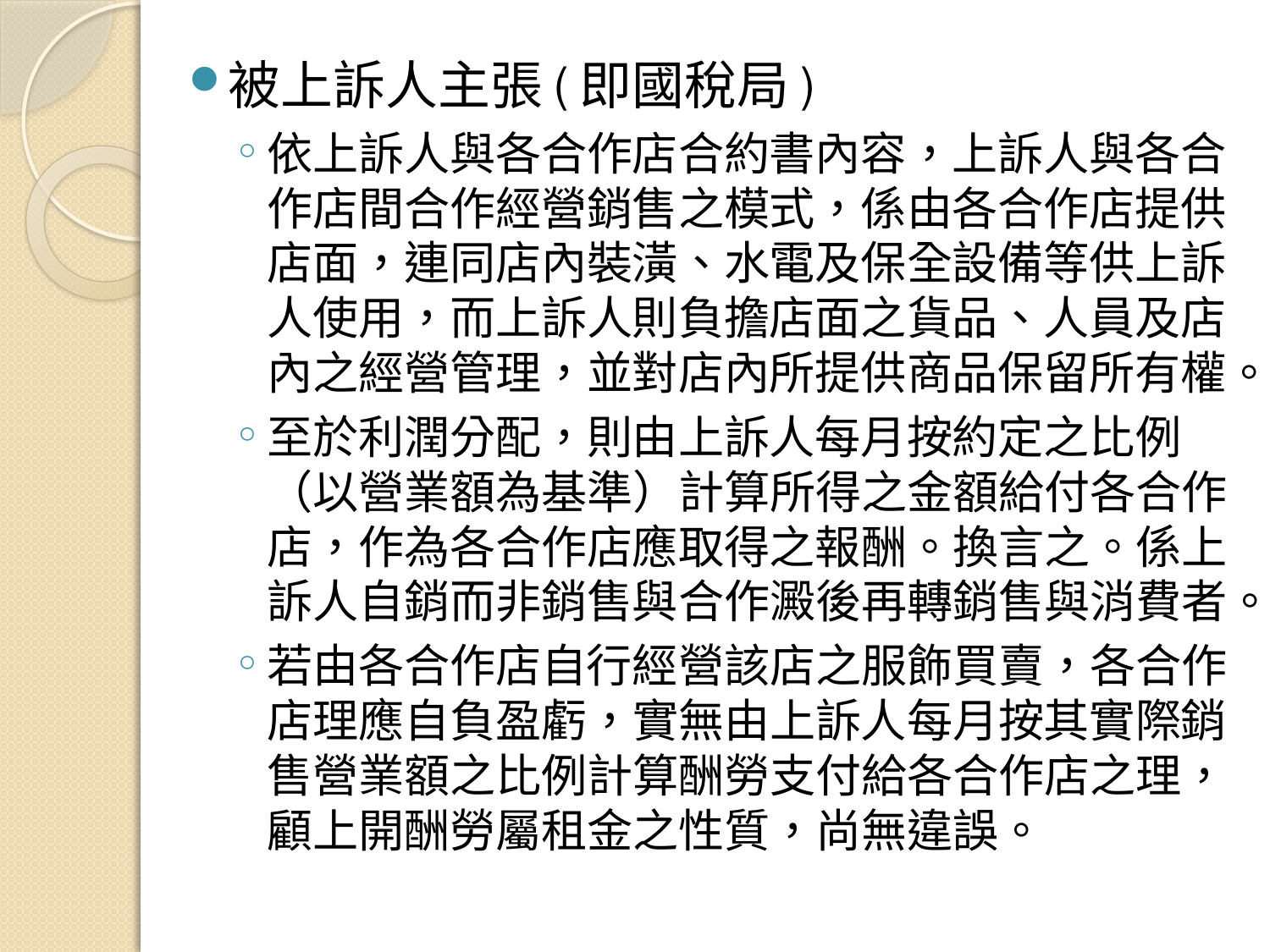

被上訴人主張(即國稅局)
依上訴人與各合作店合約書內容，上訴人與各合作店間合作經營銷售之模式，係由各合作店提供店面，連同店內裝潢、水電及保全設備等供上訴人使用，而上訴人則負擔店面之貨品、人員及店內之經營管理，並對店內所提供商品保留所有權。
至於利潤分配，則由上訴人每月按約定之比例（以營業額為基準）計算所得之金額給付各合作店，作為各合作店應取得之報酬。換言之。係上訴人自銷而非銷售與合作澱後再轉銷售與消費者。
若由各合作店自行經營該店之服飾買賣，各合作店理應自負盈虧，實無由上訴人每月按其實際銷售營業額之比例計算酬勞支付給各合作店之理，顧上開酬勞屬租金之性質，尚無違誤。